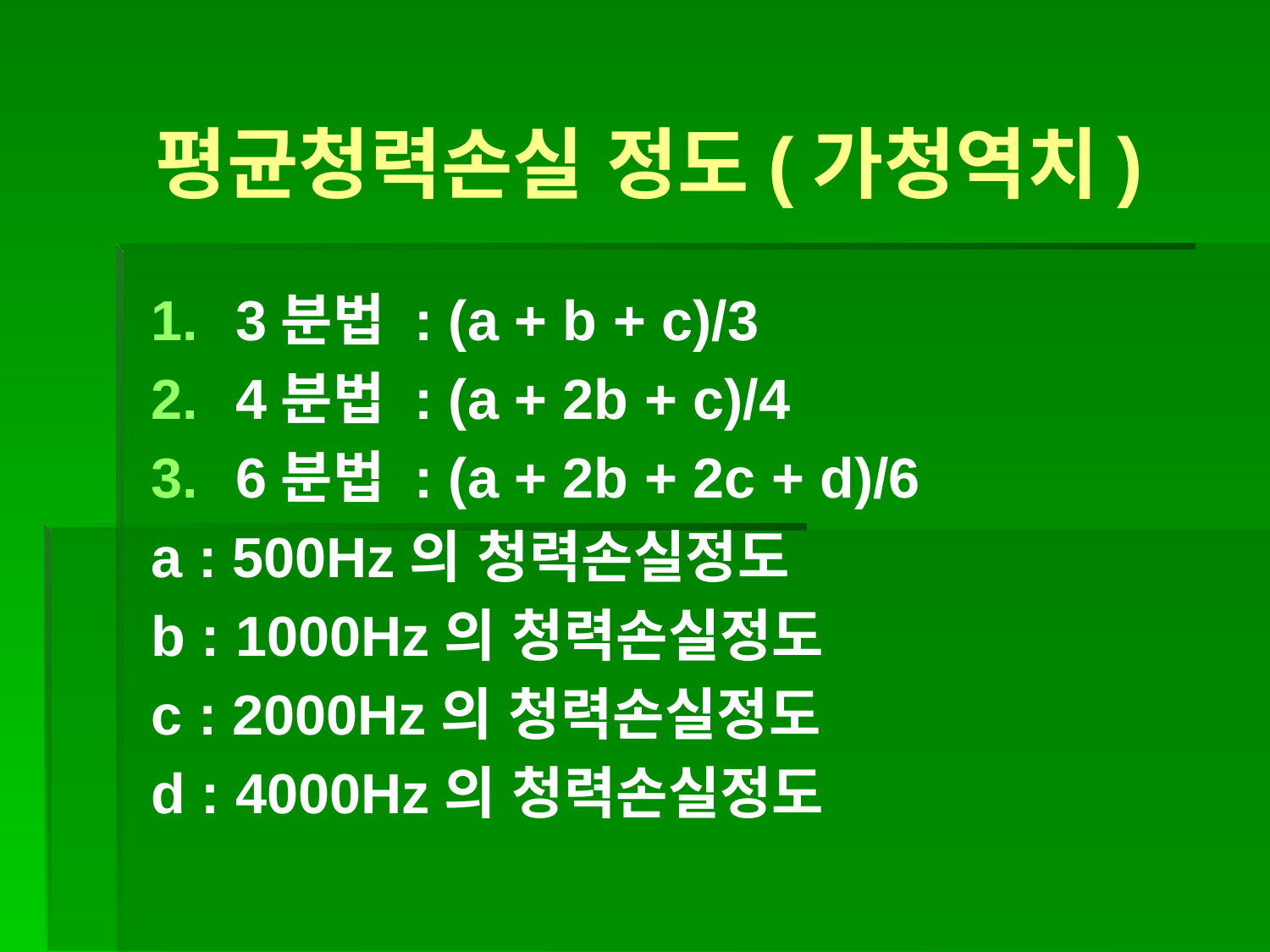

평균청력손실 정도(가청역치)
3분법 : (a + b + c)/3
4분법 : (a + 2b + c)/4
6분법 : (a + 2b + 2c + d)/6
a : 500Hz의 청력손실정도
b : 1000Hz의 청력손실정도
c : 2000Hz의 청력손실정도
d : 4000Hz의 청력손실정도